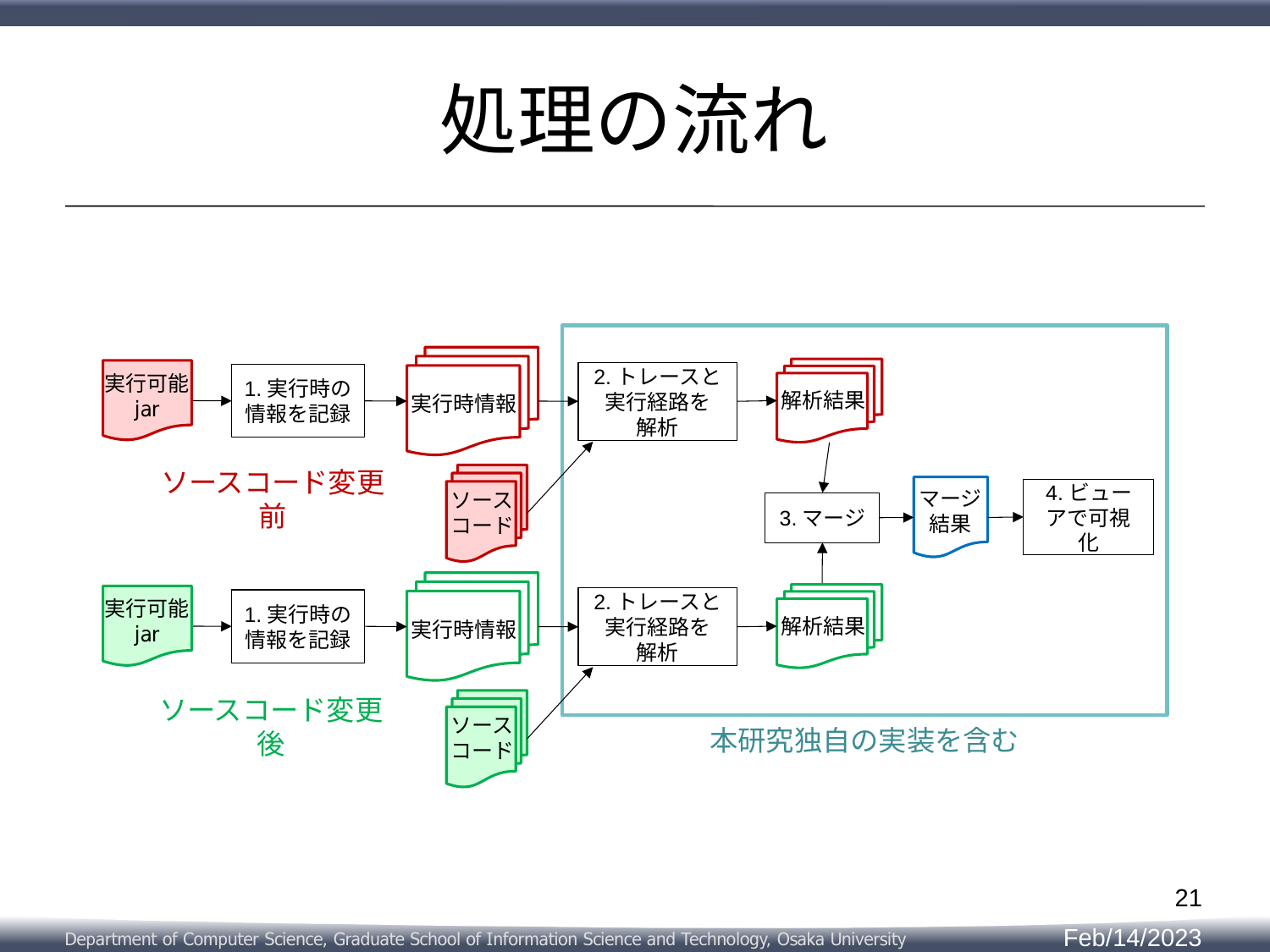

# 処理の流れ

2.トレースと
実行経路を
解析
実行可能
jar
1.実行時の
情報を記録
解析結果
実行時情報
ソースコード変更前

マージ
結果
4.ビューアで可視化
ソース
コード
3.マージ

2.トレースと
実行経路を
解析
実行可能
jar
1.実行時の
情報を記録
解析結果
実行時情報
ソースコード変更後

ソース
コード
本研究独自の実装を含む
21
Feb/14/2023